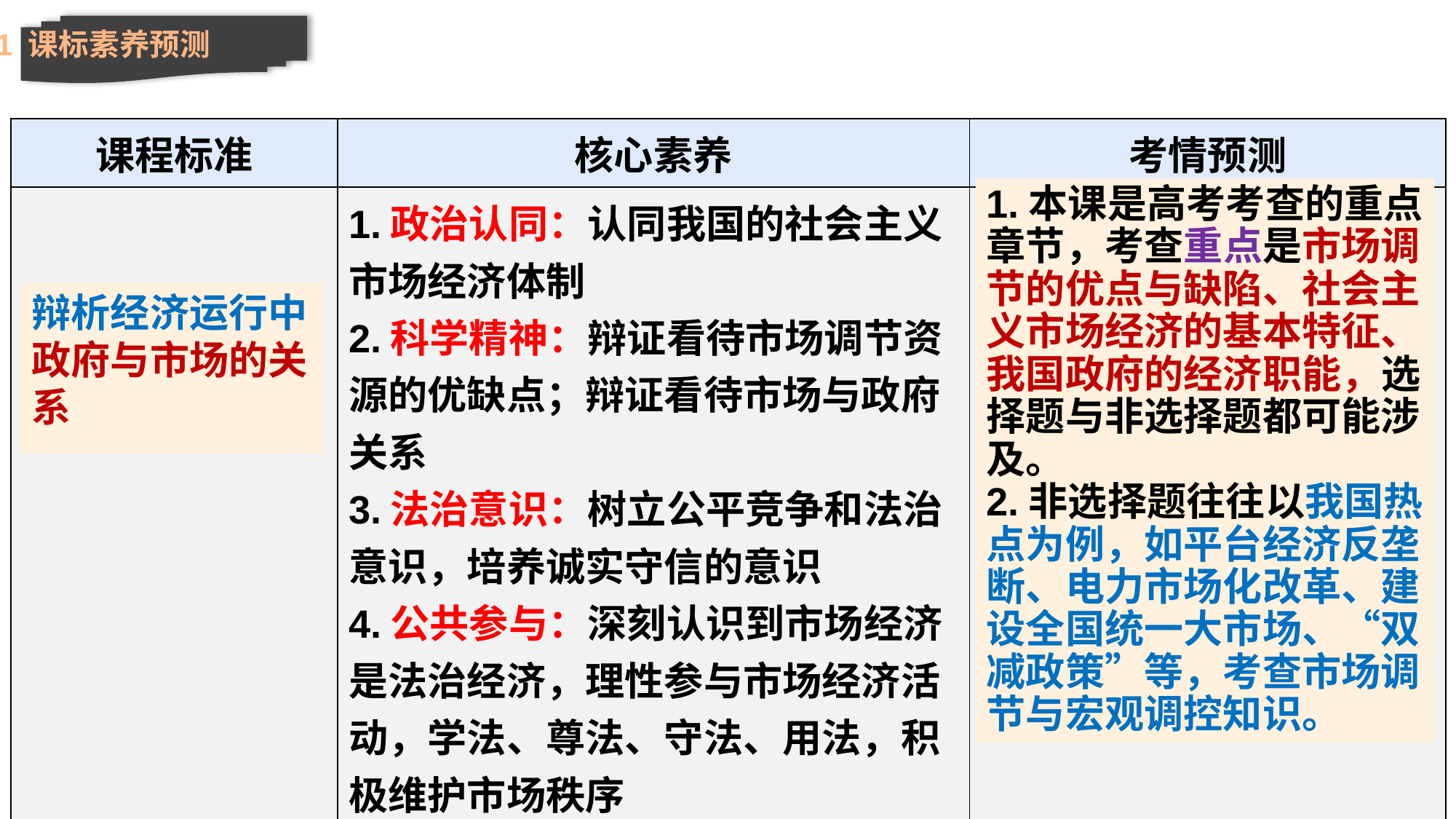

01 课标素养预测

| 课程标准 | 核心素养 | 考情预测 |
| --- | --- | --- |
|  | 1.政治认同：认同我国的社会主义市场经济体制 2.科学精神：辩证看待市场调节资源的优缺点；辩证看待市场与政府关系 3.法治意识：树立公平竞争和法治意识，培养诚实守信的意识 4.公共参与：深刻认识到市场经济是法治经济，理性参与市场经济活动，学法、尊法、守法、用法，积极维护市场秩序 |  |
1.本课是高考考查的重点章节，考查重点是市场调节的优点与缺陷、社会主义市场经济的基本特征、我国政府的经济职能，选择题与非选择题都可能涉及。
2.非选择题往往以我国热点为例，如平台经济反垄断、电力市场化改革、建设全国统一大市场、“双减政策”等，考查市场调节与宏观调控知识。
辩析经济运行中政府与市场的关系